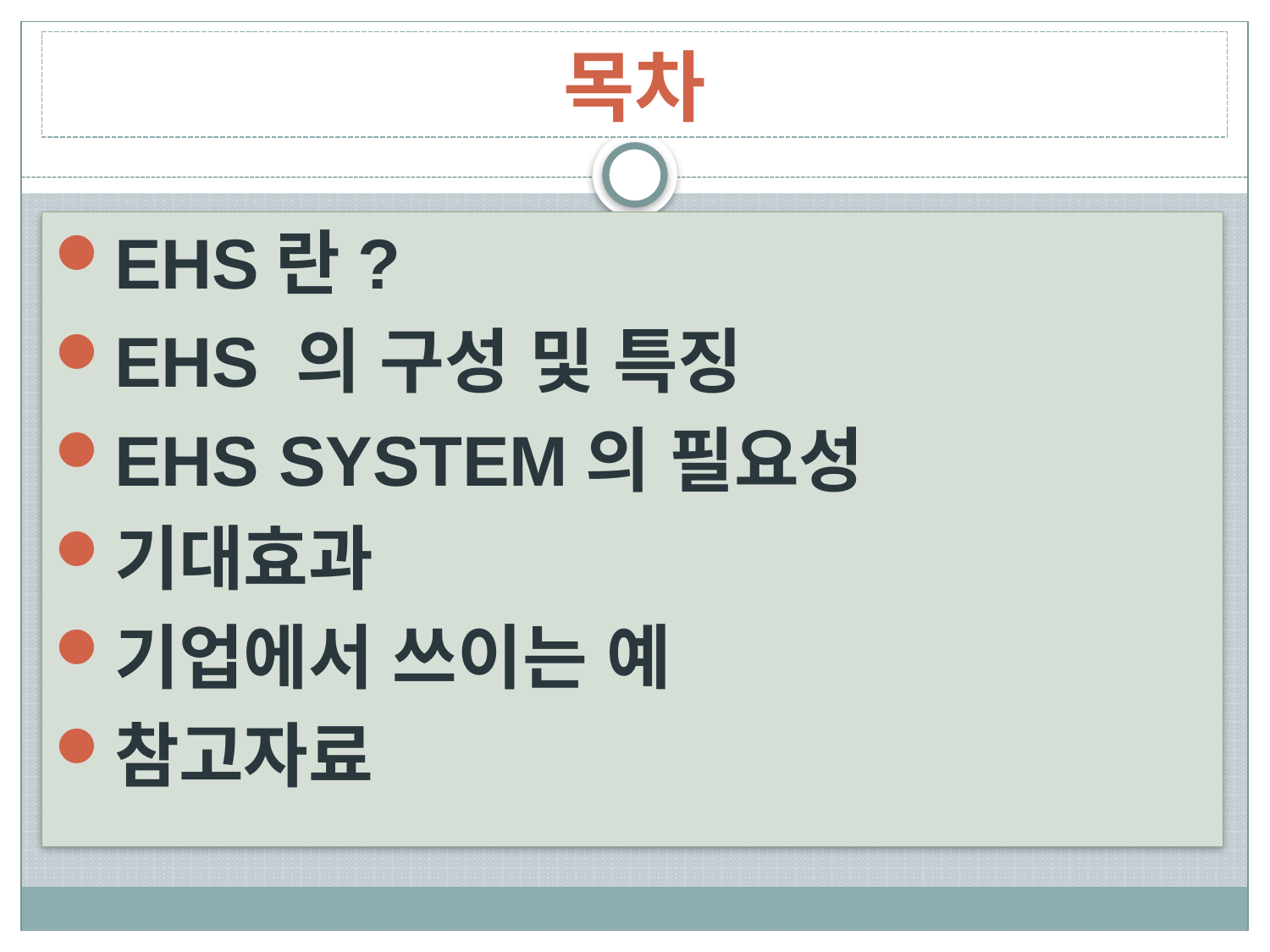

# 목차
EHS란?
EHS 의 구성 및 특징
EHS SYSTEM의 필요성
기대효과
기업에서 쓰이는 예
참고자료